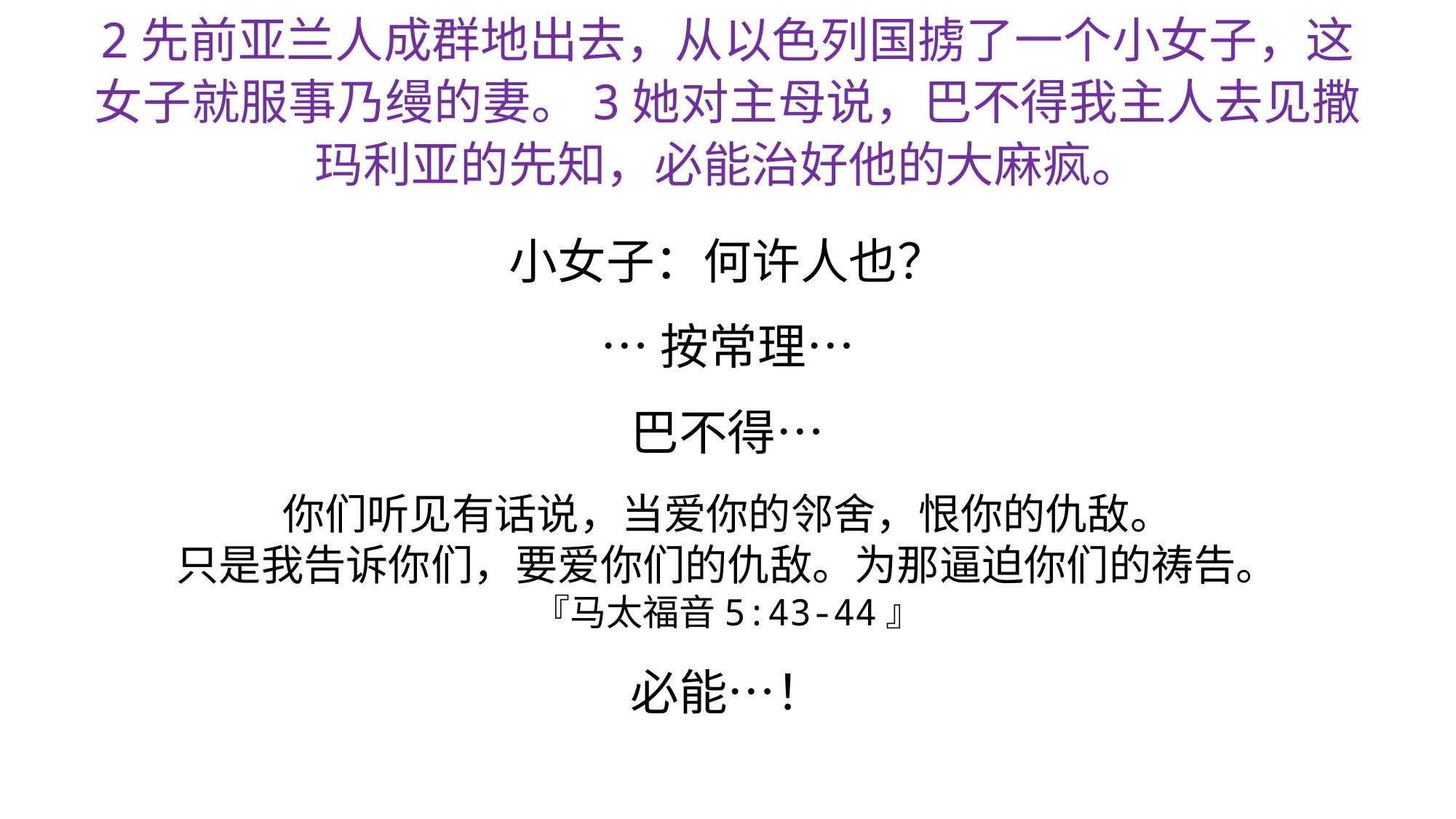

2先前亚兰人成群地出去，从以色列国掳了一个小女子，这女子就服事乃缦的妻。3她对主母说，巴不得我主人去见撒玛利亚的先知，必能治好他的大麻疯。
小女子：何许人也？
…按常理…
巴不得…
你们听见有话说，当爱你的邻舍，恨你的仇敌。
只是我告诉你们，要爱你们的仇敌。为那逼迫你们的祷告。
『马太福音5:43-44』
必能…！